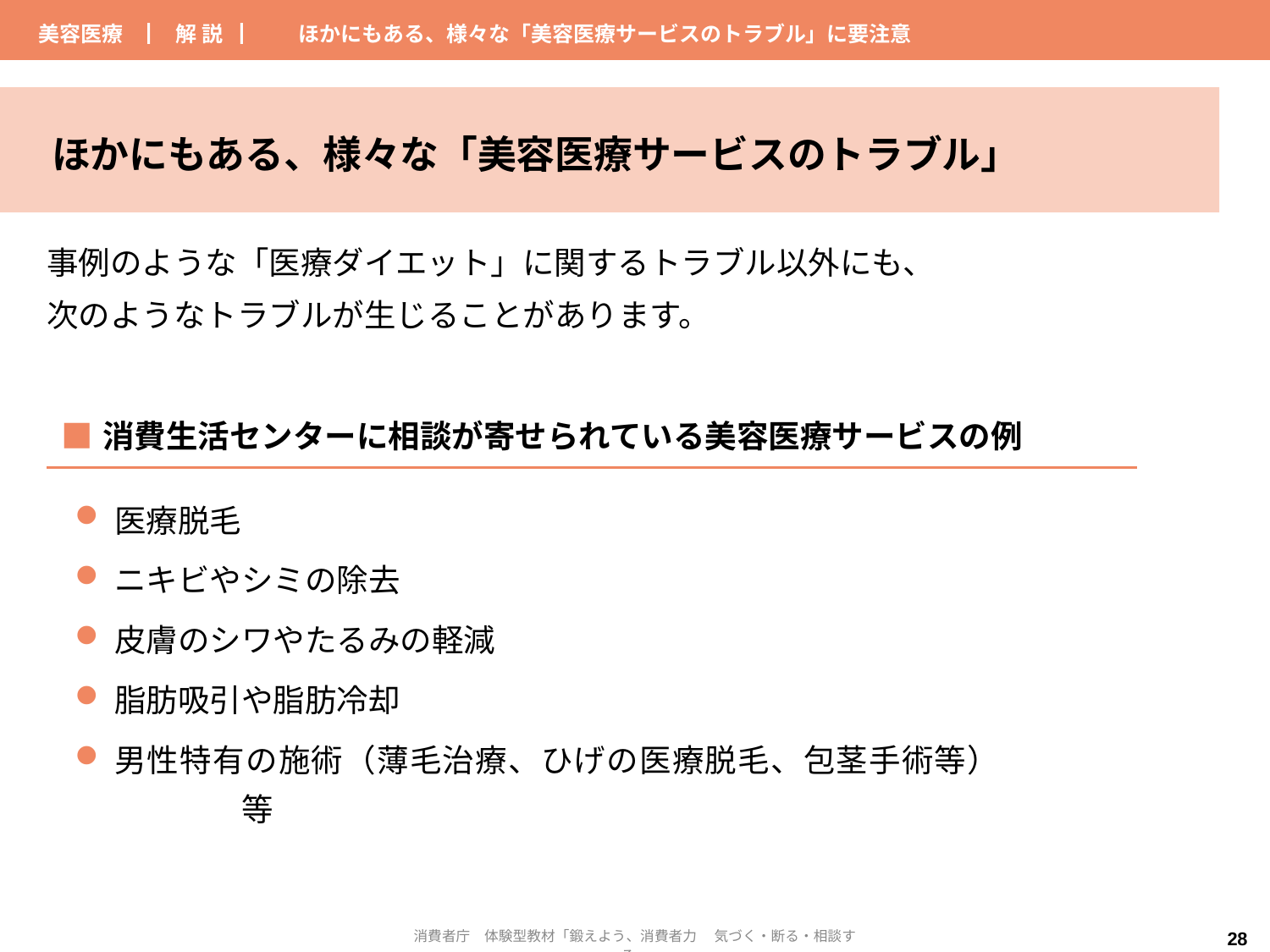

| 美容医療 | ▏解 説▕ | ほかにもある、様々な「美容医療サービスのトラブル」に要注意 |  |
| --- | --- | --- | --- |

ほかにもある、様々な「美容医療サービスのトラブル」
事例のような「医療ダイエット」に関するトラブル以外にも、
次のようなトラブルが生じることがあります。
| ■消費生活センターに相談が寄せられている美容医療サービスの例 |
| --- |
医療脱毛
ニキビやシミの除去
皮膚のシワやたるみの軽減
脂肪吸引や脂肪冷却
男性特有の施術（薄毛治療、ひげの医療脱毛、包茎手術等）　		等